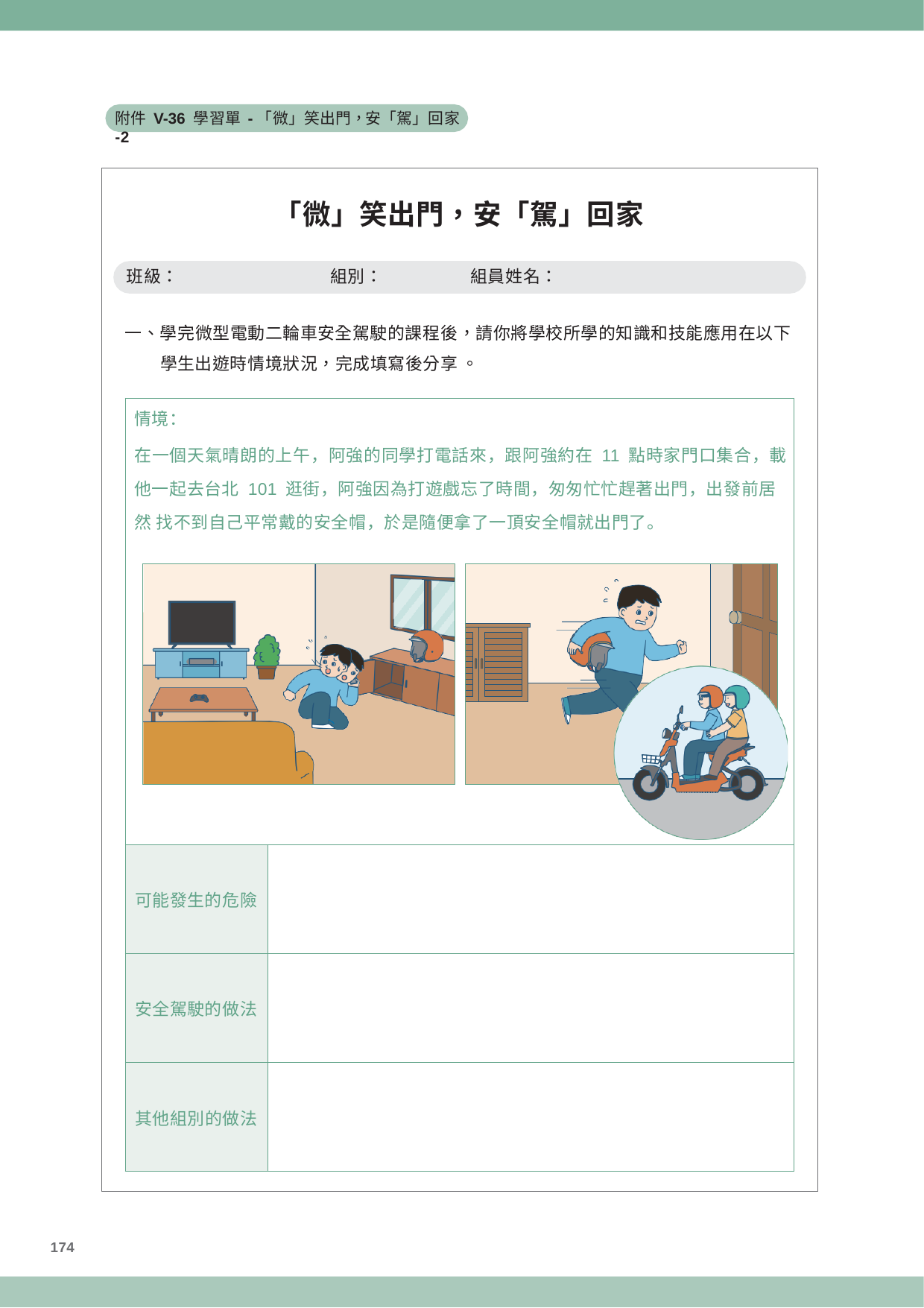

附件 V-36 學習單 -「微」笑出門，安「駕」回家 -2

「微」笑出門，安「駕」回家

班級：
組別：
組員姓名：
一、學完微型電動二輪車安全駕駛的課程後，請你將學校所學的知識和技能應用在以下 學生出遊時情境狀況，完成填寫後分享 。
| 情境： 在一個天氣晴朗的上午，阿強的同學打電話來，跟阿強約在 11 點時家門口集合，載 他一起去台北 101 逛街，阿強因為打遊戲忘了時間，匆匆忙忙趕著出門，出發前居然 找不到自己平常戴的安全帽，於是隨便拿了一頂安全帽就出門了。 |  |
| --- | --- |
| 可能發生的危險 |  |
| 安全駕駛的做法 |  |
| 其他組別的做法 |  |

174